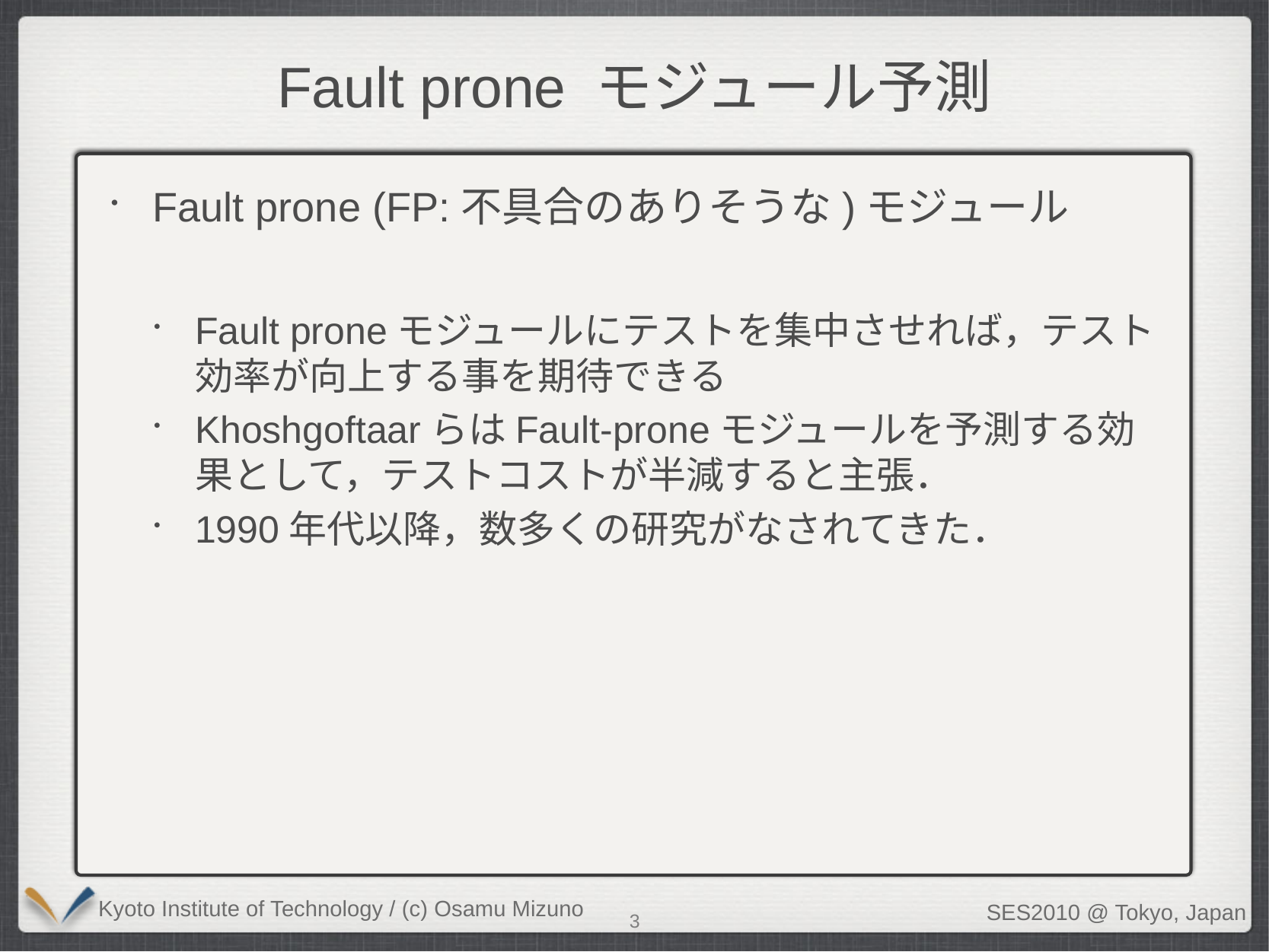

# Fault prone モジュール予測
Fault prone (FP:不具合のありそうな)モジュール

Fault proneモジュールにテストを集中させれば，テスト効率が向上する事を期待できる
KhoshgoftaarらはFault-proneモジュールを予測する効果として，テストコストが半減すると主張．
1990年代以降，数多くの研究がなされてきた．

3